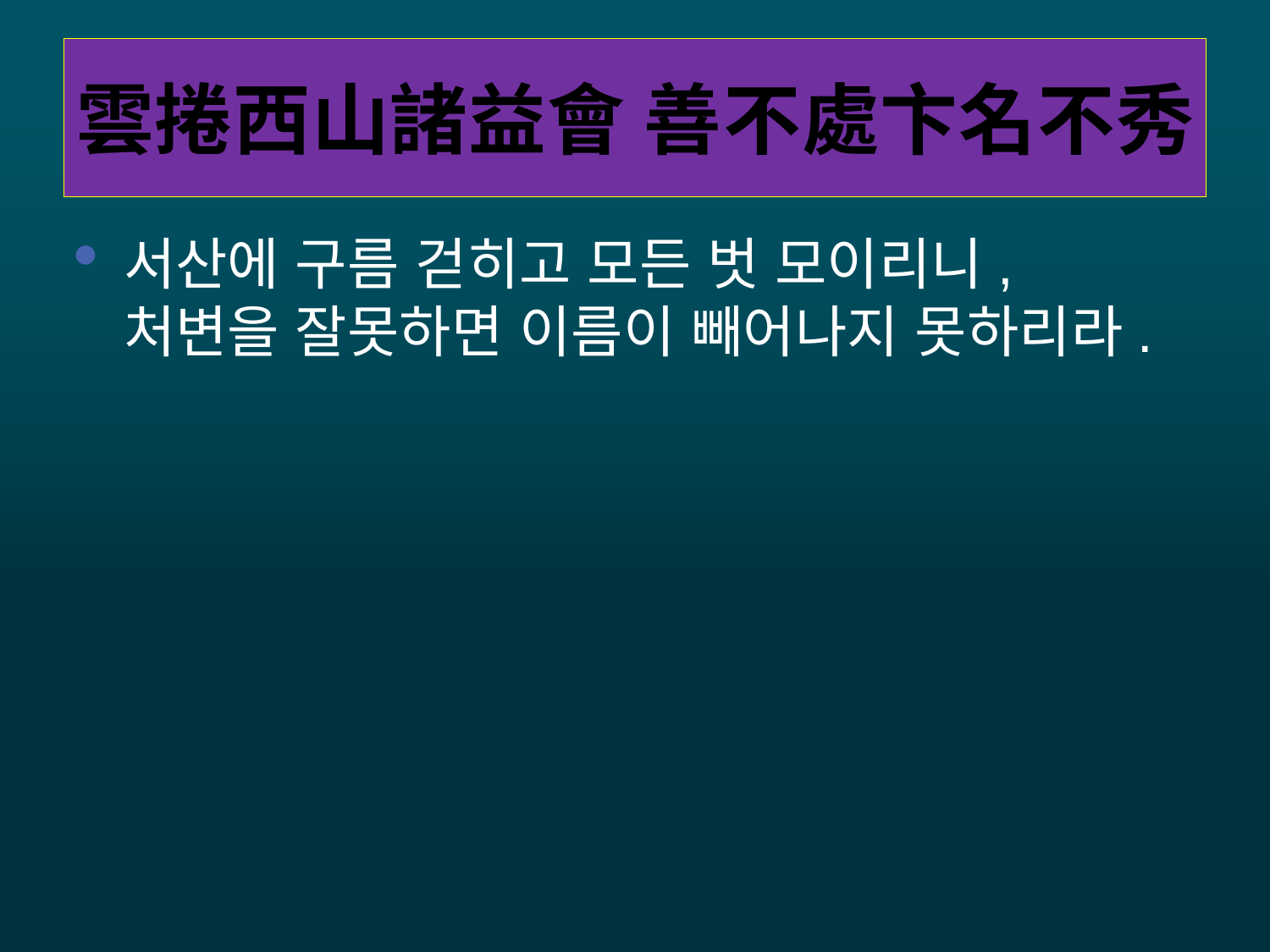

# 雲捲西山諸益會 善不處卞名不秀
서산에 구름 걷히고 모든 벗 모이리니, 처변을 잘못하면 이름이 빼어나지 못하리라.